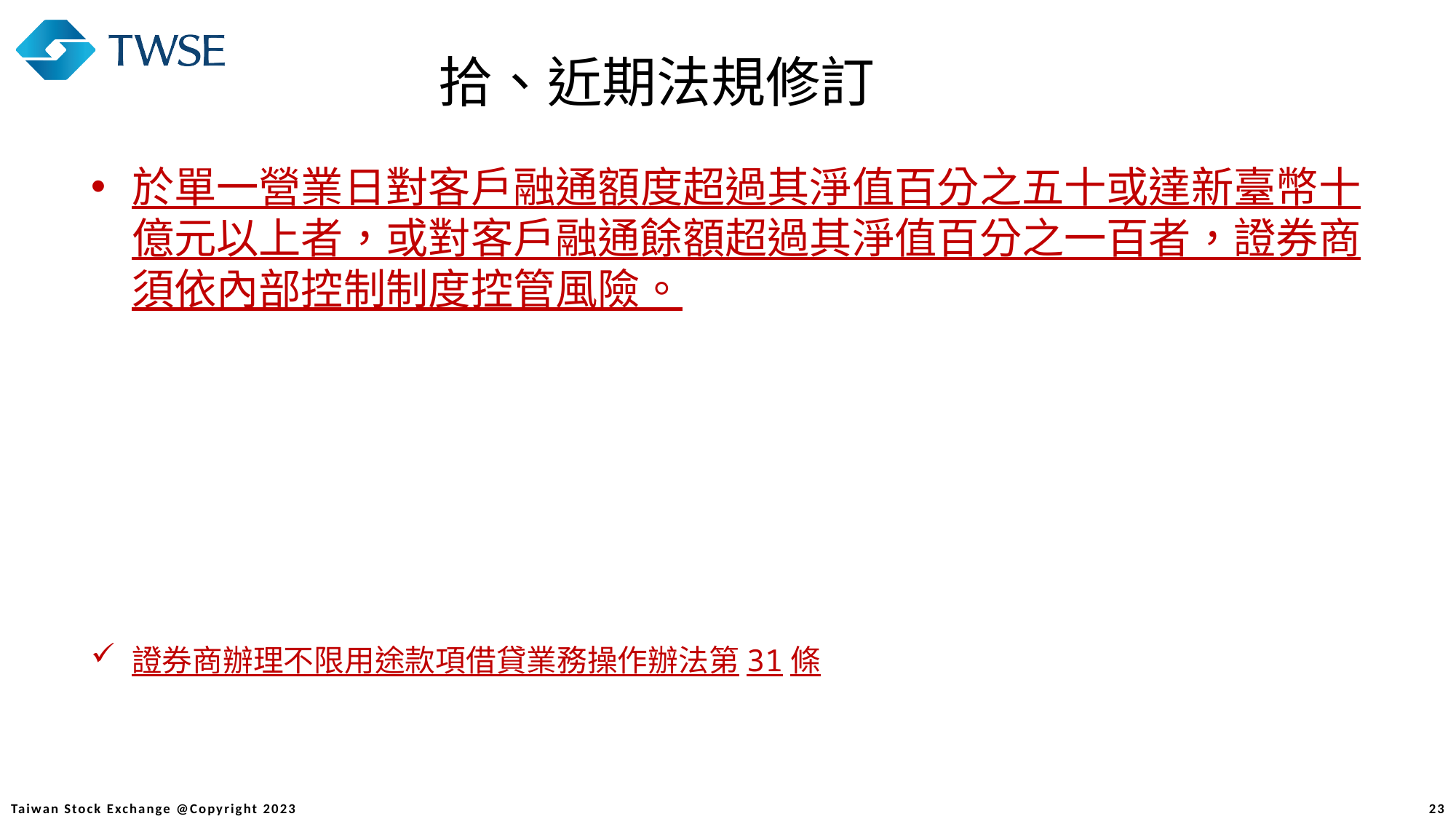

拾、近期法規修訂

於單一營業日對客戶融通額度超過其淨值百分之五十或達新臺幣十億元以上者，或對客戶融通餘額超過其淨值百分之一百者，證券商須依內部控制制度控管風險。
證券商辦理不限用途款項借貸業務操作辦法第31條
23